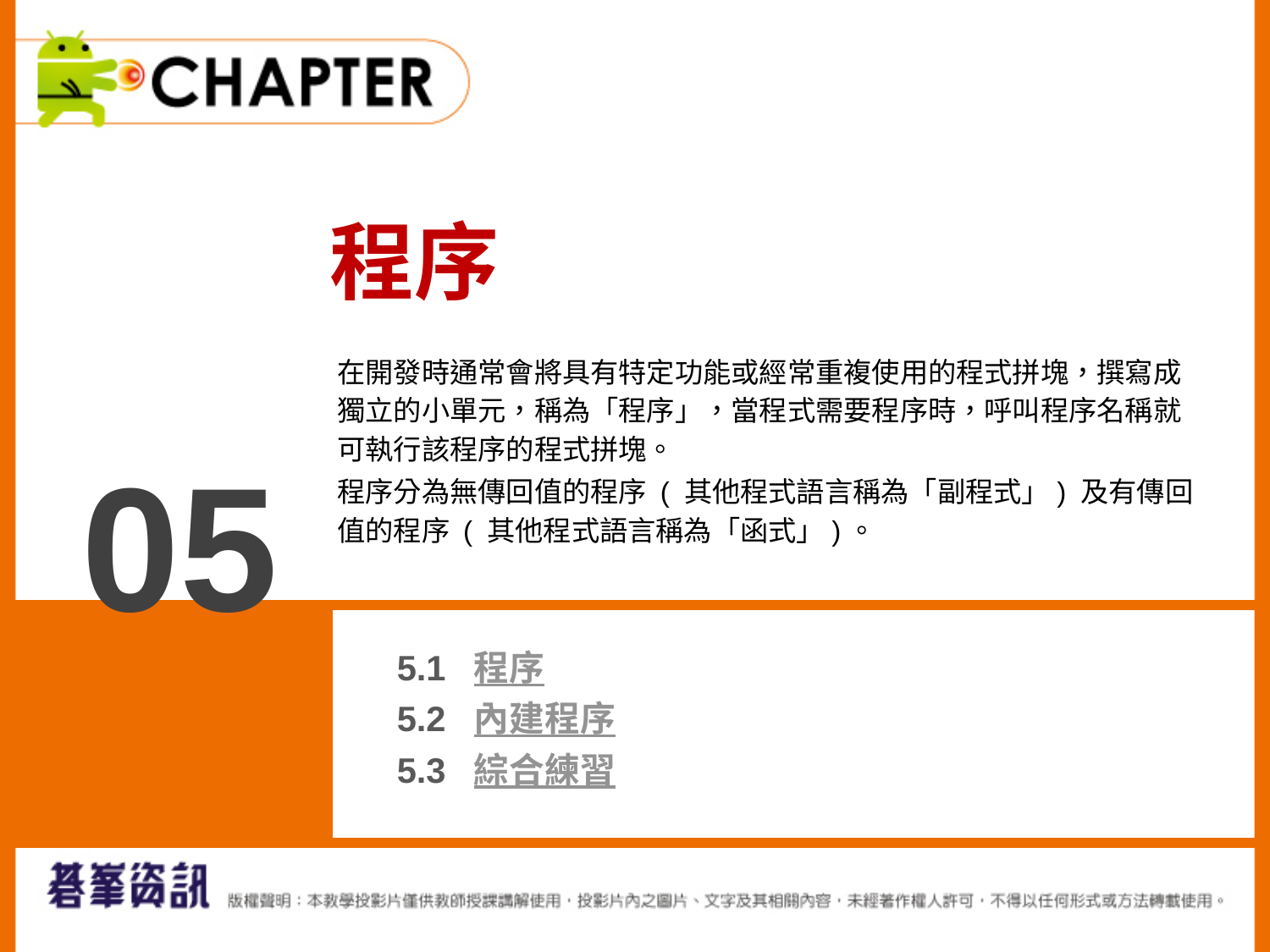

程序
在開發時通常會將具有特定功能或經常重複使用的程式拼塊，撰寫成獨立的小單元，稱為「程序」，當程式需要程序時，呼叫程序名稱就可執行該程序的程式拼塊。
程序分為無傳回值的程序 ( 其他程式語言稱為「副程式」) 及有傳回值的程序 ( 其他程式語言稱為「函式」)。
05
5.1  程序
5.2  內建程序
5.3  綜合練習